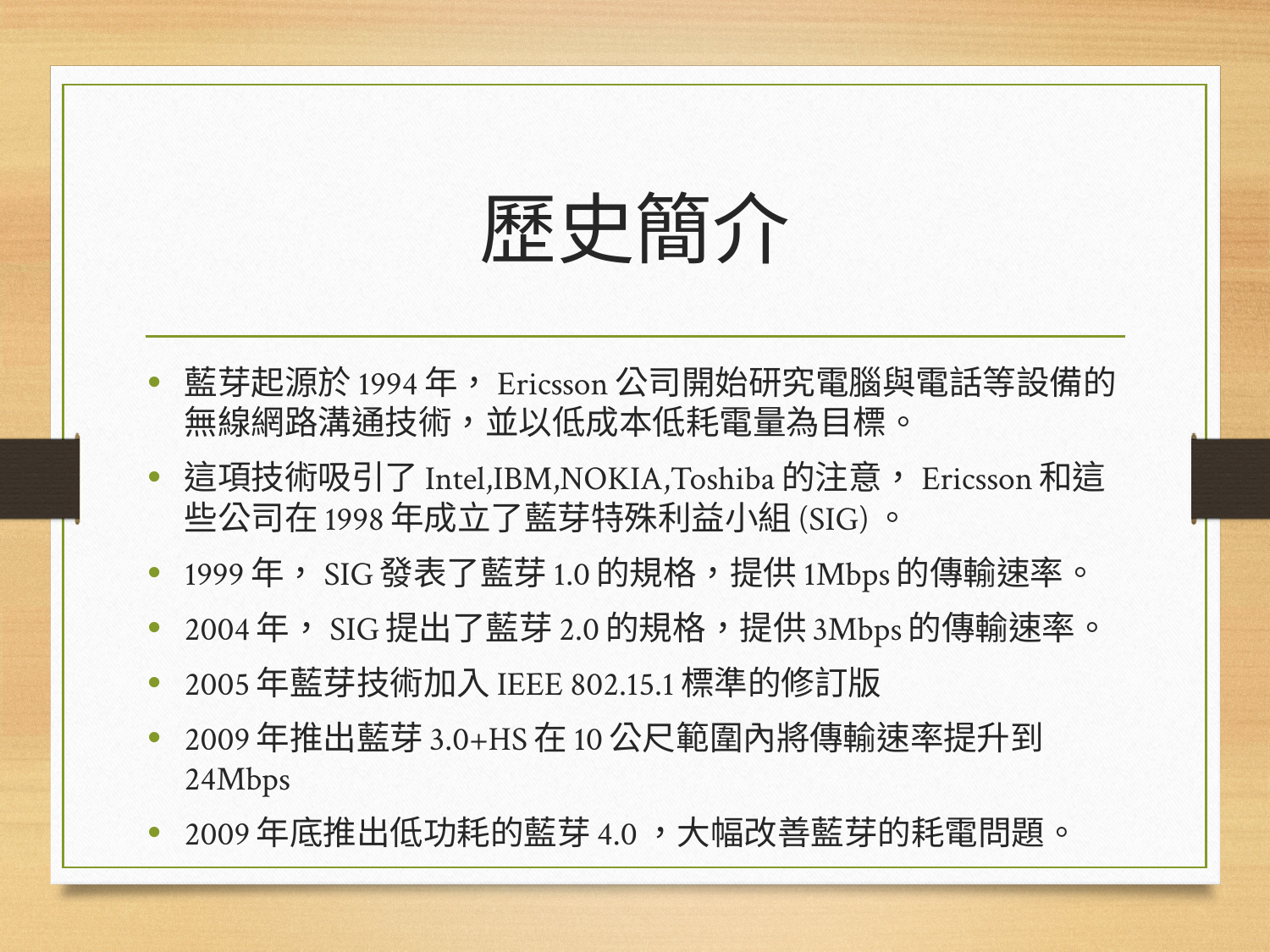

# 歷史簡介
藍芽起源於1994年，Ericsson公司開始研究電腦與電話等設備的無線網路溝通技術，並以低成本低耗電量為目標。
這項技術吸引了Intel,IBM,NOKIA,Toshiba的注意，Ericsson和這些公司在1998年成立了藍芽特殊利益小組(SIG)。
1999年，SIG發表了藍芽1.0的規格，提供1Mbps的傳輸速率。
2004年，SIG提出了藍芽2.0的規格，提供3Mbps的傳輸速率。
2005年藍芽技術加入IEEE 802.15.1標準的修訂版
2009年推出藍芽3.0+HS在10公尺範圍內將傳輸速率提升到24Mbps
2009年底推出低功耗的藍芽4.0，大幅改善藍芽的耗電問題。